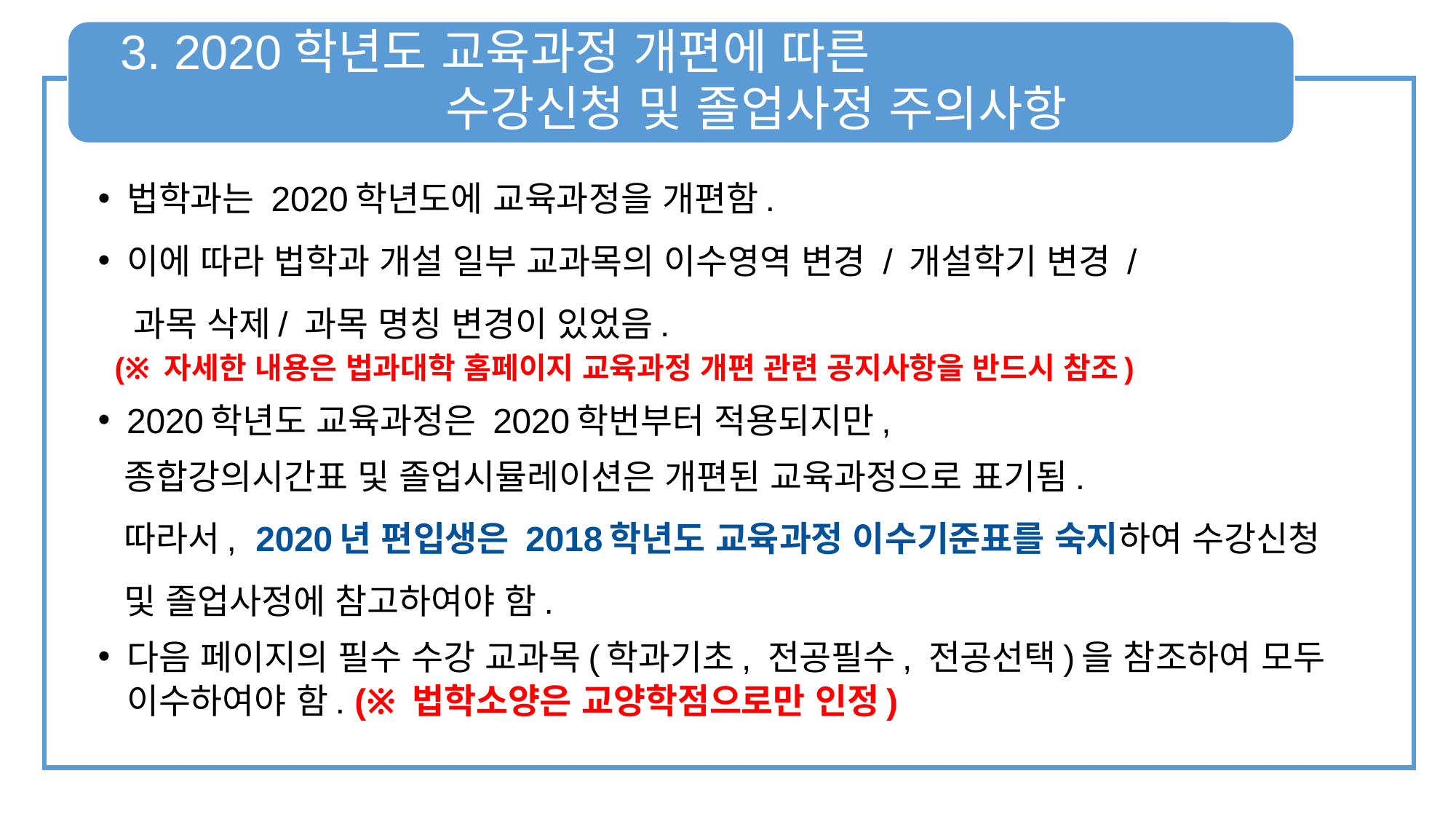

3. 2020학년도 교육과정 개편에 따른
                       수강신청 및 졸업사정 주의사항

법학과는 2020학년도에 교육과정을 개편함.
이에 따라 법학과 개설 일부 교과목의 이수영역 변경 / 개설학기 변경 /
   과목 삭제/ 과목 명칭 변경이 있었음.
  (※ 자세한 내용은 법과대학 홈페이지 교육과정 개편 관련 공지사항을 반드시 참조)
2020학년도 교육과정은 2020학번부터 적용되지만,
  종합강의시간표 및 졸업시뮬레이션은 개편된 교육과정으로 표기됨.
  따라서,  2020년 편입생은 2018학년도 교육과정 이수기준표를 숙지하여 수강신청
  및 졸업사정에 참고하여야 함.
다음 페이지의 필수 수강 교과목(학과기초, 전공필수, 전공선택)을 참조하여 모두 이수하여야 함. (※ 법학소양은 교양학점으로만 인정)